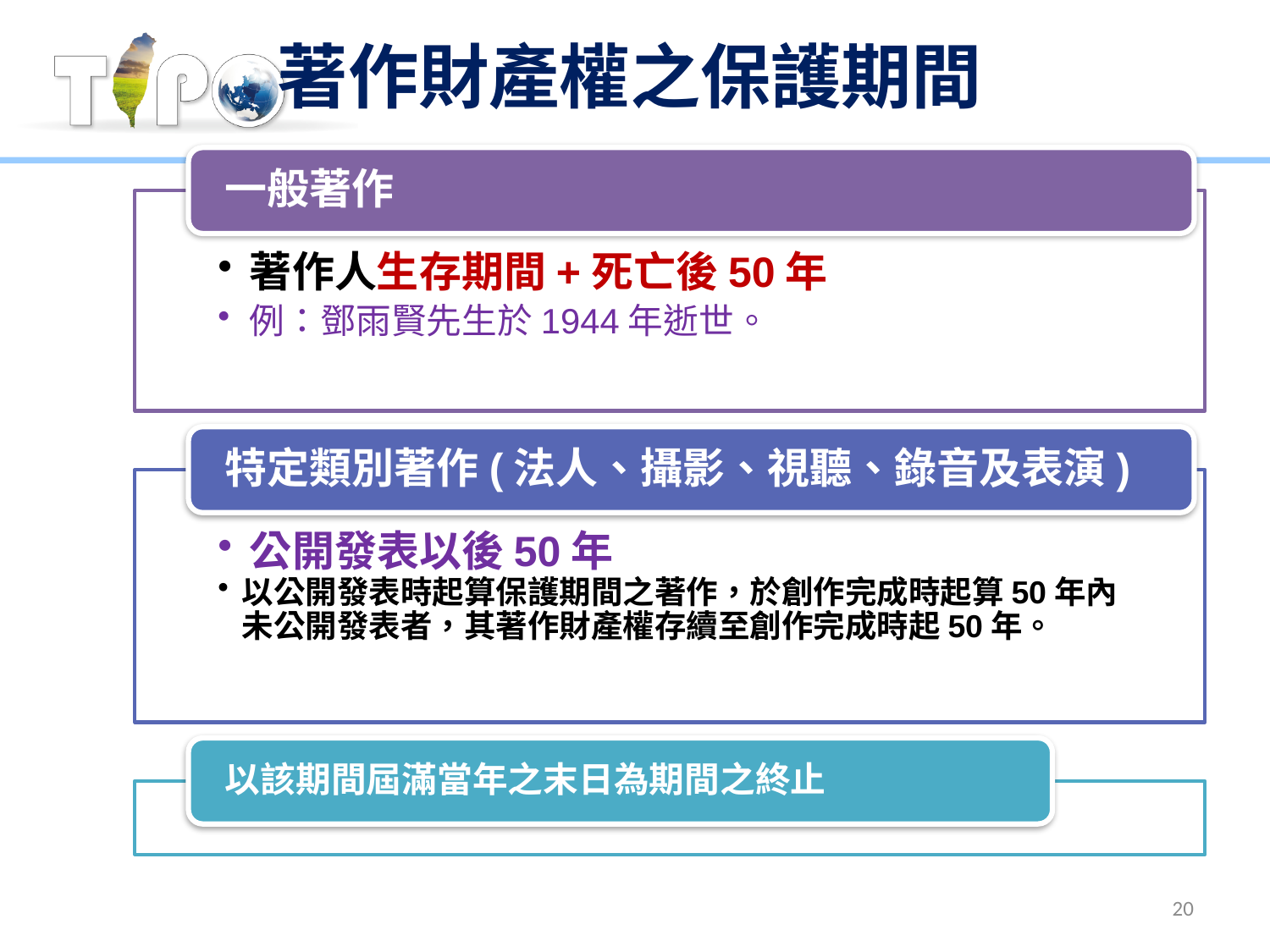

# 著作財產權之保護期間
著作人生存期間+死亡後50年
例：鄧雨賢先生於1944年逝世。
一般著作
公開發表以後50年
以公開發表時起算保護期間之著作，於創作完成時起算50年內未公開發表者，其著作財產權存續至創作完成時起50年。
特定類別著作(法人、攝影、視聽、錄音及表演)
以該期間屆滿當年之末日為期間之終止
20